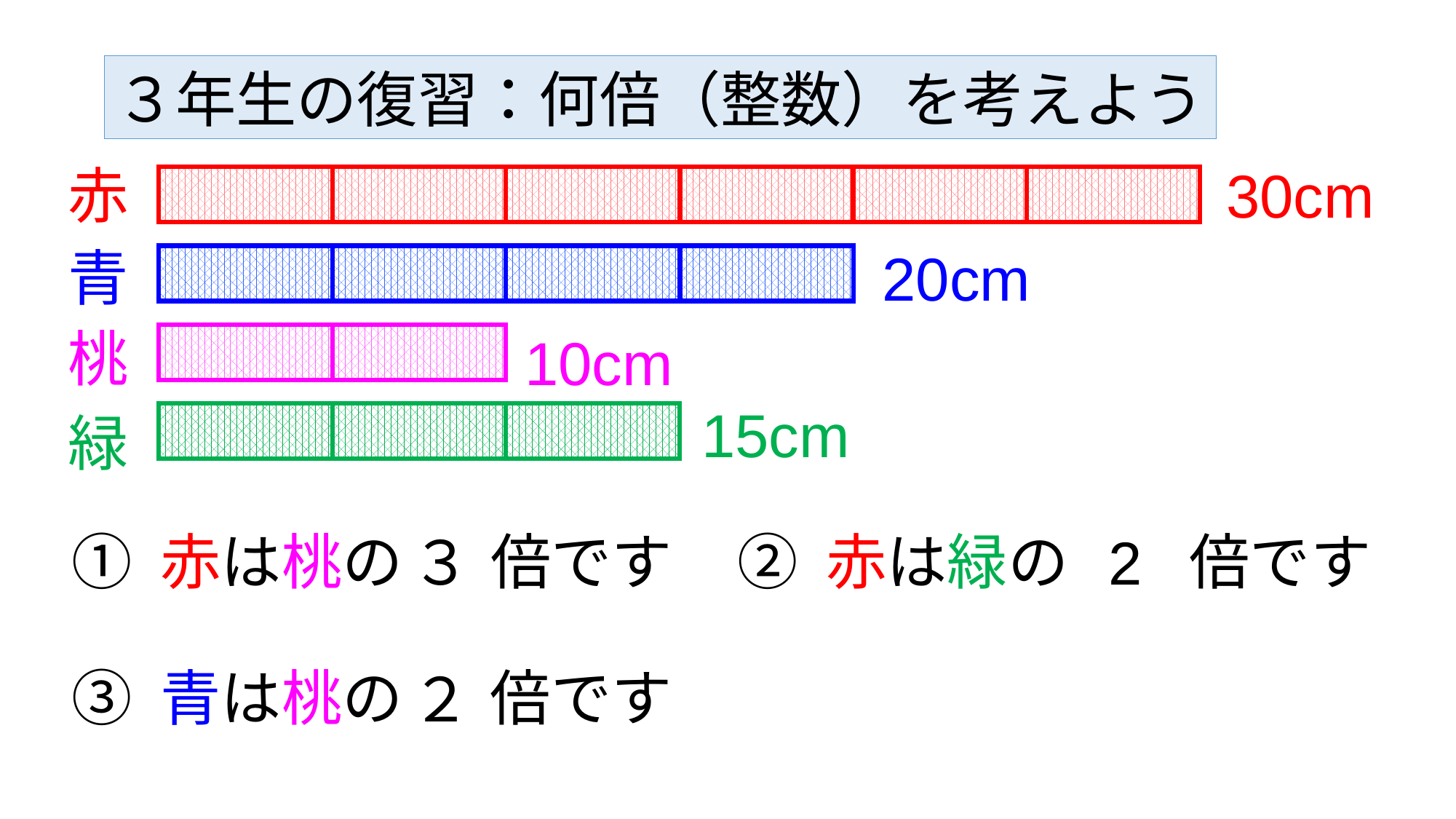

３年生の復習：何倍（整数）を考えよう
赤
30cm

青
20cm

桃
10cm

15cm
緑

① 赤は桃の　  倍です
② 赤は緑の　　倍です
３
2
③ 青は桃の　  倍です
２